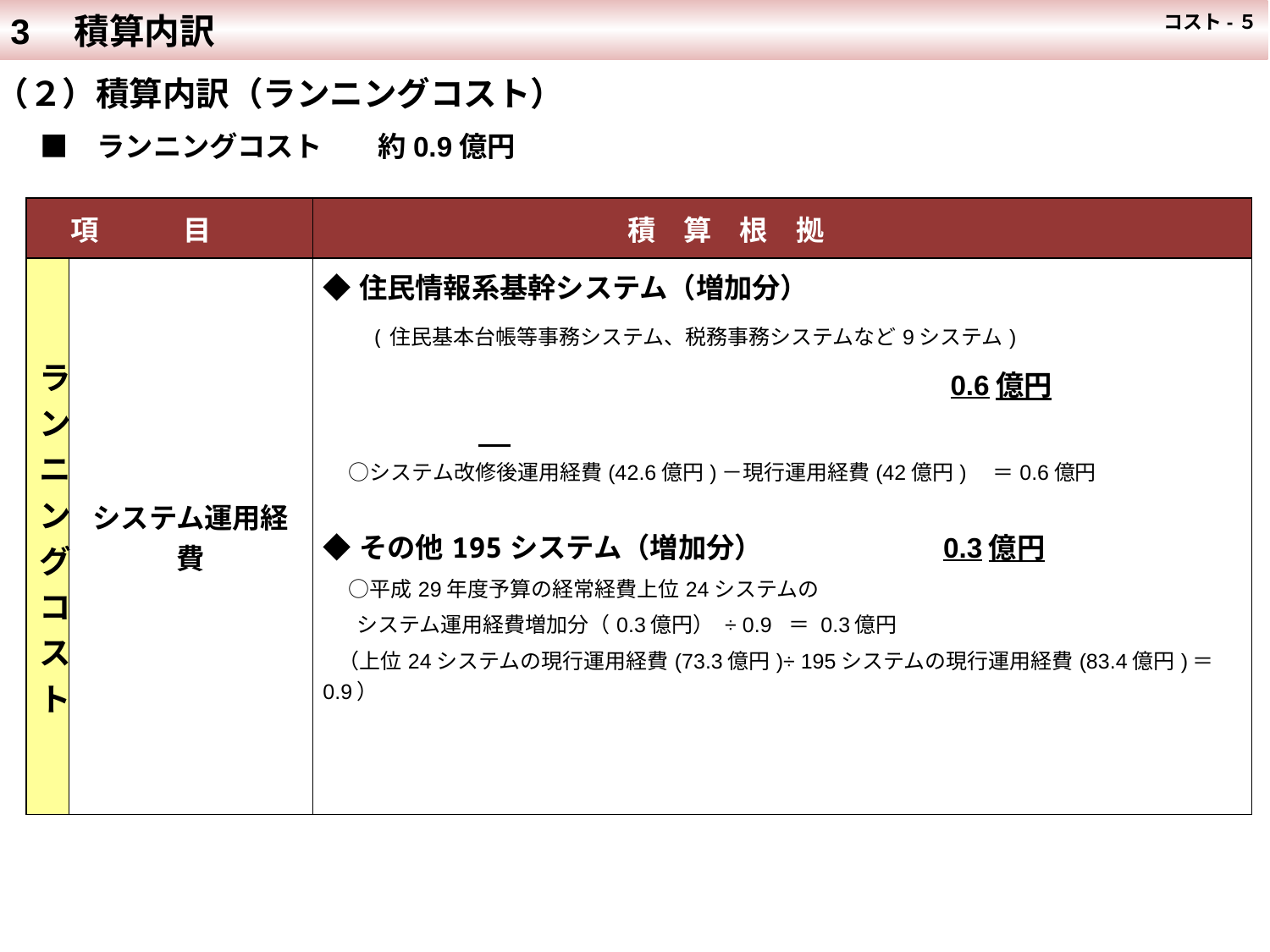

3　積算内訳
 コスト-５
（２）積算内訳（ランニングコスト）
　■　ランニングコスト　　約0.9億円
| 項　　　目 |  | 積　算　根　拠 |
| --- | --- | --- |
| ランニングコスト | システム運用経費 | ◆住民情報系基幹システム（増加分） 　　(住民基本台帳等事務システム、税務事務システムなど9システム)　　 　　　　　　　　　　　　　　　　　　　　　　0.6億円　　　　　　　 　　 　　　　　　　　　　　 　　 　 　 ○システム改修後運用経費(42.6億円)－現行運用経費(42億円)　＝0.6億円 ◆その他195システム（増加分） 　　　　　 0.3億円　 　 ○平成29年度予算の経常経費上位24システムの システム運用経費増加分（0.3億円） ÷ 0.9 ＝ 0.3億円 （上位24システムの現行運用経費(73.3億円)÷ 195システムの現行運用経費(83.4億円)＝0.9） |